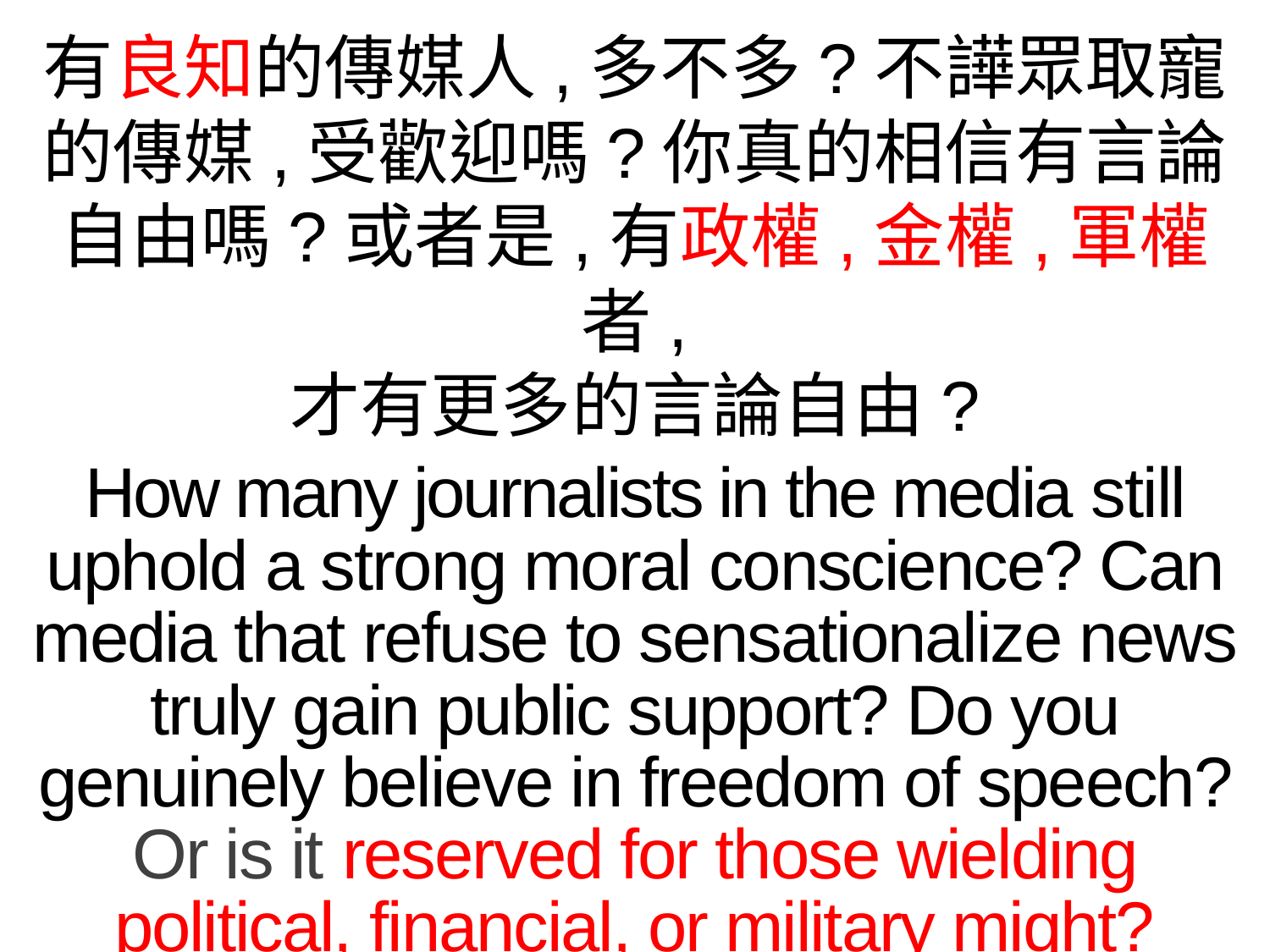

有良知的傳媒人,多不多?不譁眾取寵的傳媒,受歡迎嗎?你真的相信有言論自由嗎?或者是,有政權,金權,軍權者,
才有更多的言論自由?
How many journalists in the media still uphold a strong moral conscience? Can media that refuse to sensationalize news truly gain public support? Do you genuinely believe in freedom of speech? Or is it reserved for those wielding political, financial, or military might?
                                                                                                                    請留言,點讚,廣傳